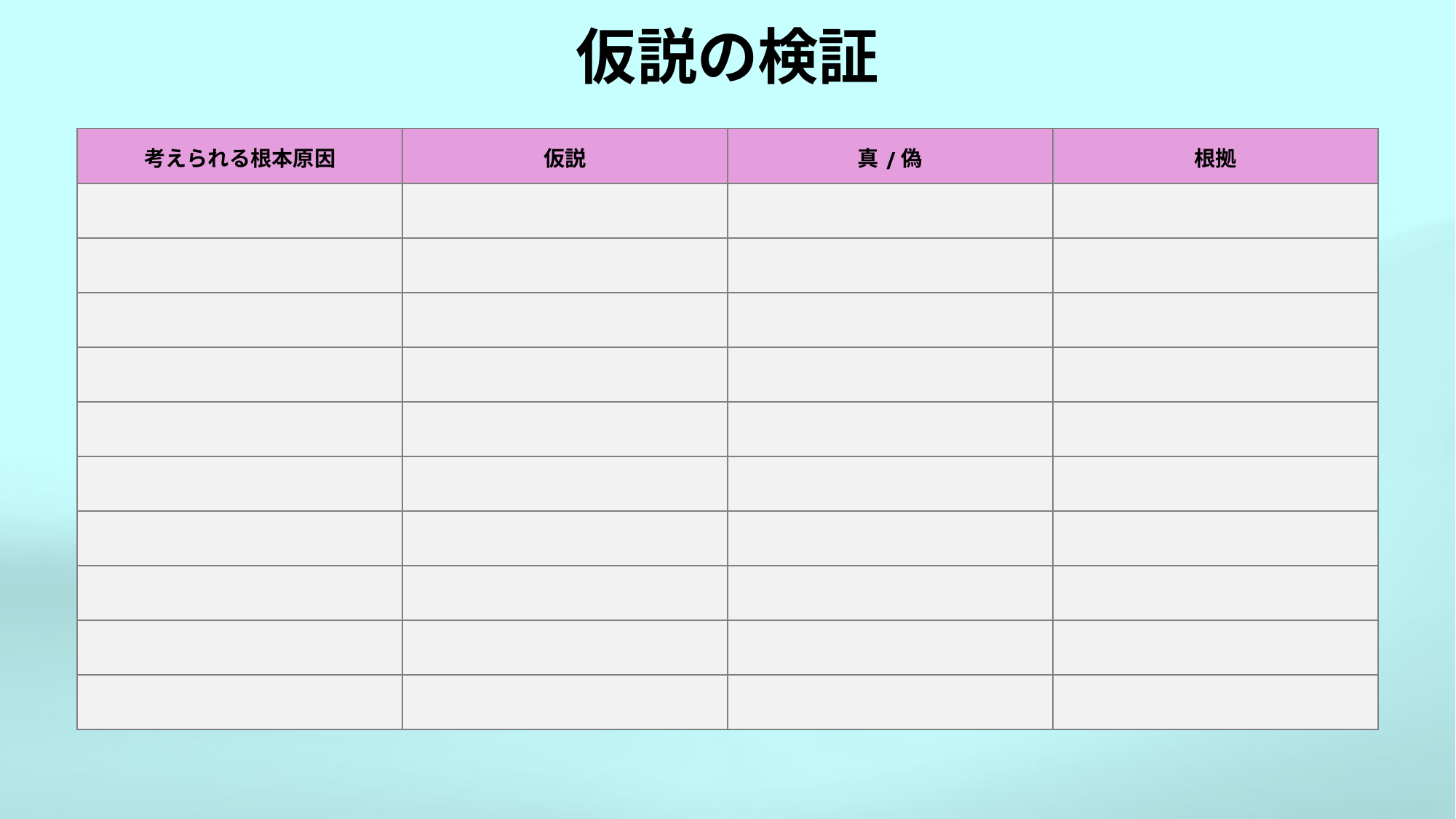

# 仮説の検証
| 考えられる根本原因 | 仮説 | 真/偽 | 根拠 |
| --- | --- | --- | --- |
|  |  |  |  |
|  |  |  |  |
|  |  |  |  |
|  |  |  |  |
|  |  |  |  |
|  |  |  |  |
|  |  |  |  |
|  |  |  |  |
|  |  |  |  |
|  |  |  |  |